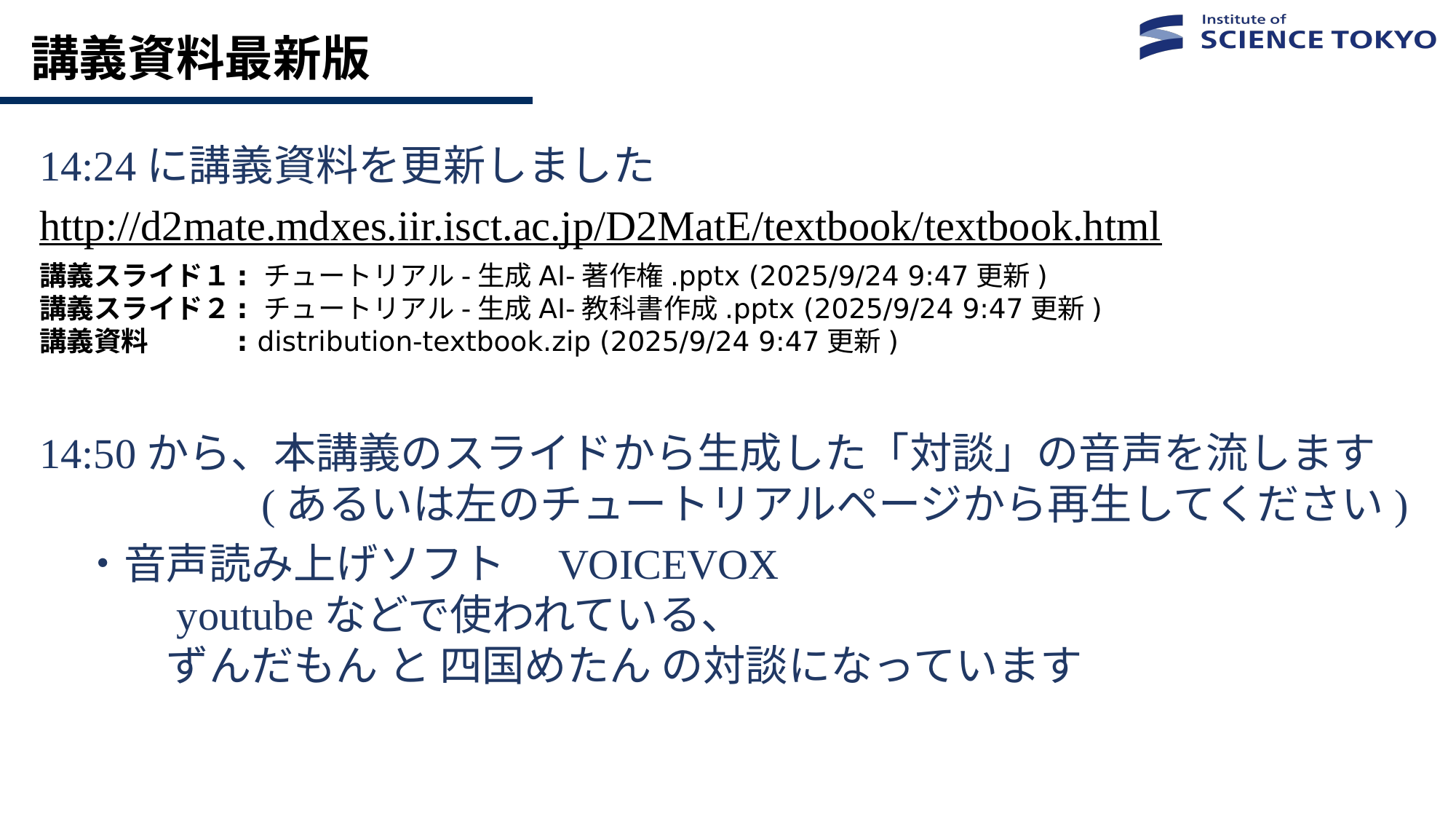

# 講義資料最新版
14:24に講義資料を更新しました
http://d2mate.mdxes.iir.isct.ac.jp/D2MatE/textbook/textbook.html
講義スライド１: チュートリアル-生成AI-著作権.pptx (2025/9/24 9:47更新)
講義スライド２: チュートリアル-生成AI-教科書作成.pptx (2025/9/24 9:47更新)
講義資料　　　: distribution-textbook.zip (2025/9/24 9:47更新)

14:50から、本講義のスライドから生成した「対談」の音声を流します
　　　　　(あるいは左のチュートリアルページから再生してください)
　・音声読み上げソフト　VOICEVOX
　　　youtubeなどで使われている、
　　　ずんだもん と 四国めたん の対談になっています